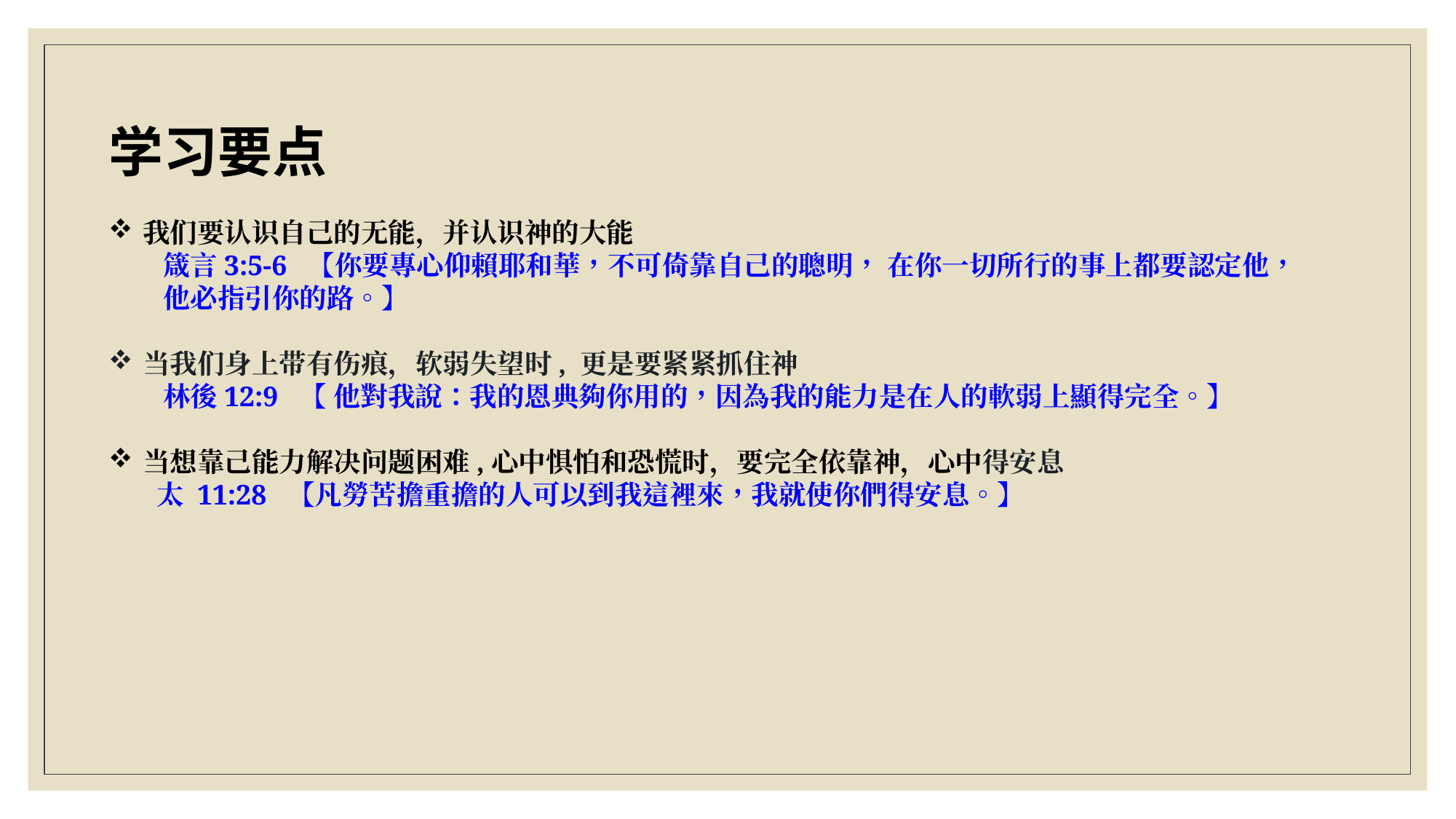

学习要点

我们要认识自己的无能，并认识神的大能
箴言3:5-6  【你要專心仰賴耶和華，不可倚靠自己的聰明， 在你一切所行的事上都要認定他，他必指引你的路。】

当我们身上带有伤痕，软弱失望时, 更是要紧紧抓住神
林後12:9  【 他對我說：我的恩典夠你用的，因為我的能力是在人的軟弱上顯得完全。】

当想靠己能力解决问题困难,心中惧怕和恐慌时，要完全依靠神，心中得安息
  太 11:28  【凡勞苦擔重擔的人可以到我這裡來，我就使你們得安息。】